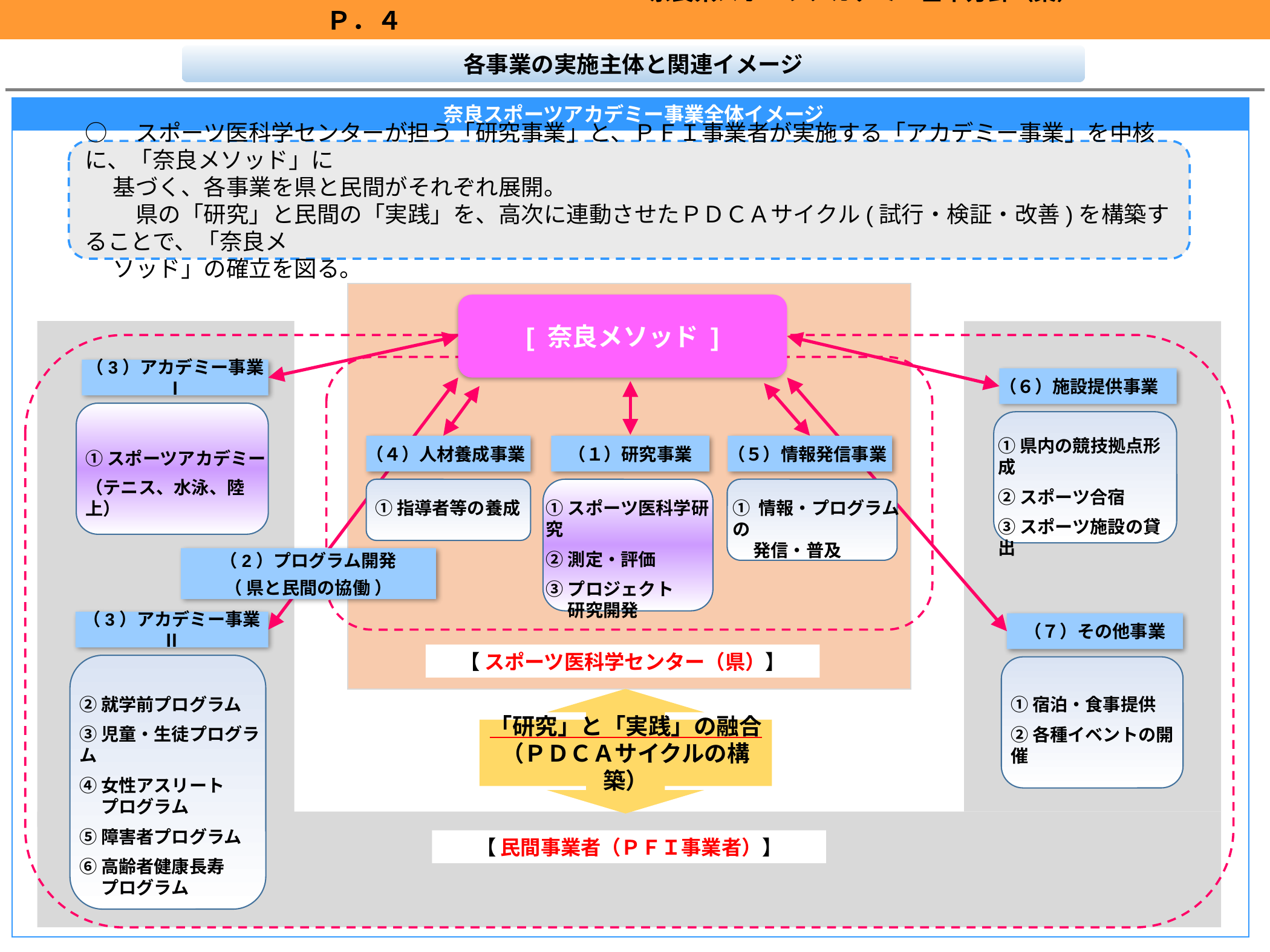

奈良県スポーツアカデミー基本方針（案）　　　　　　     　　　　　　　　　　　　　　Ｐ．４
各事業の実施主体と関連イメージ
奈良スポーツアカデミー事業全体イメージ

○　スポーツ医科学センターが担う「研究事業」と、ＰＦＩ事業者が実施する「アカデミー事業」を中核に、「奈良メソッド」に
　 基づく、各事業を県と民間がそれぞれ展開。
　 　県の「研究」と民間の「実践」を、高次に連動させたＰＤＣＡサイクル(試行・検証・改善)を構築することで、「奈良メ
　 ソッド」の確立を図る。

【 スポーツ医科学センター（県）】
[ 奈良メソッド ]

（3）アカデミー事業 Ⅰ

①スポーツアカデミー

（テニス、水泳、陸上）
（６）施設提供事業

①県内の競技拠点形成

②スポーツ合宿

③スポーツ施設の貸出
（４）人材養成事業

①指導者等の養成
（１）研究事業

①スポーツ医科学研究

②測定・評価

③プロジェクト
　 研究開発
（５）情報発信事業

① 情報・プログラムの
    発信・普及
（2）プログラム開発

（ 県と民間の協働 ）
（3）アカデミー事業 Ⅱ

②就学前プログラム

③児童・生徒プログラム

④女性アスリート
　 プログラム

⑤障害者プログラム

⑥高齢者健康長寿
　 プログラム
（７）その他事業

①宿泊・食事提供

②各種イベントの開催

「研究」と「実践」の融合
（ＰＤＣＡサイクルの構築）
【 民間事業者（ＰＦＩ事業者）】